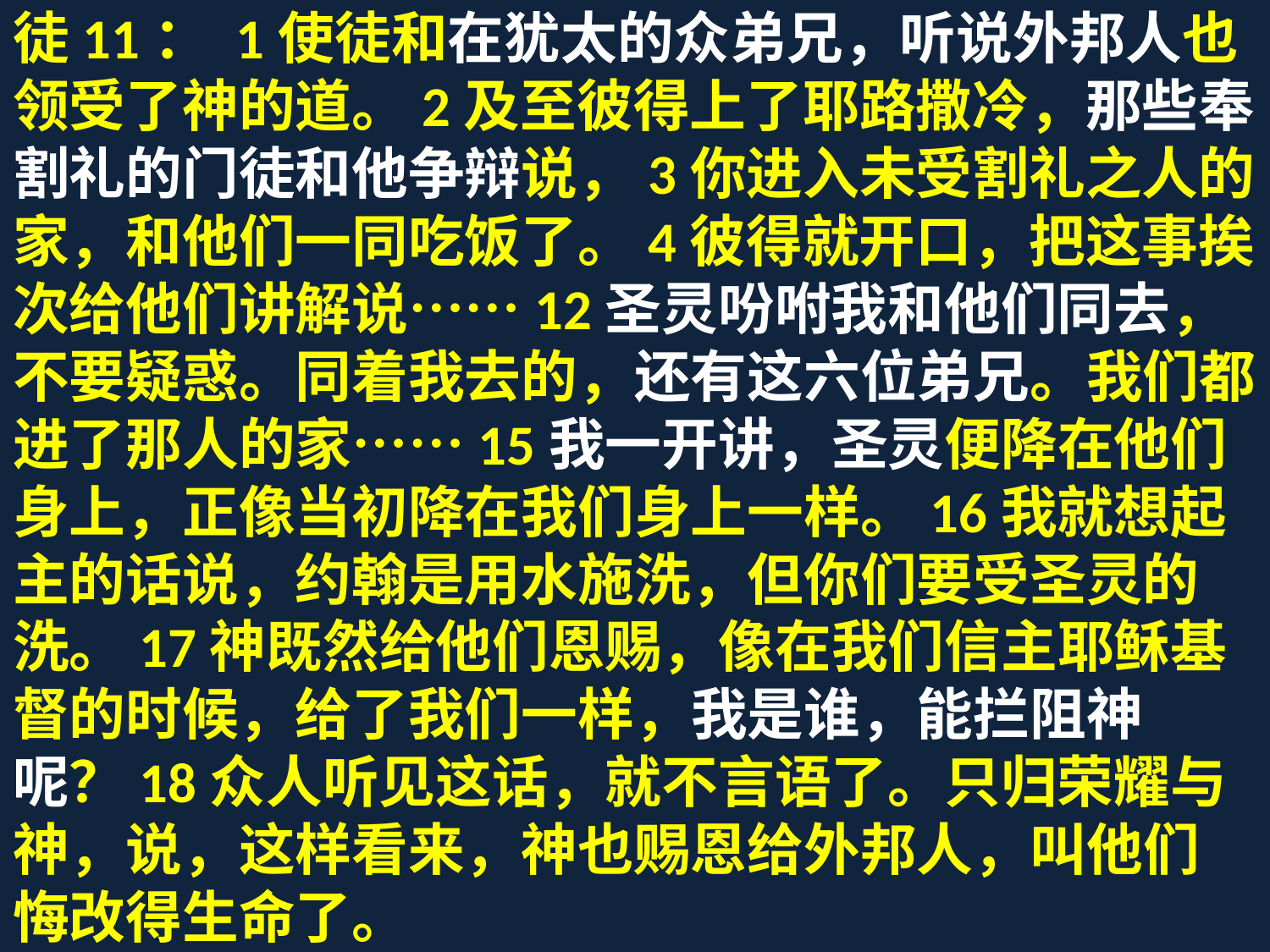

徒11： 1使徒和在犹太的众弟兄，听说外邦人也领受了神的道。2及至彼得上了耶路撒冷，那些奉割礼的门徒和他争辩说，3你进入未受割礼之人的家，和他们一同吃饭了。4彼得就开口，把这事挨次给他们讲解说……12圣灵吩咐我和他们同去，不要疑惑。同着我去的，还有这六位弟兄。我们都进了那人的家……15我一开讲，圣灵便降在他们身上，正像当初降在我们身上一样。16我就想起主的话说，约翰是用水施洗，但你们要受圣灵的洗。17神既然给他们恩赐，像在我们信主耶稣基督的时候，给了我们一样，我是谁，能拦阻神呢？18众人听见这话，就不言语了。只归荣耀与神，说，这样看来，神也赐恩给外邦人，叫他们悔改得生命了。